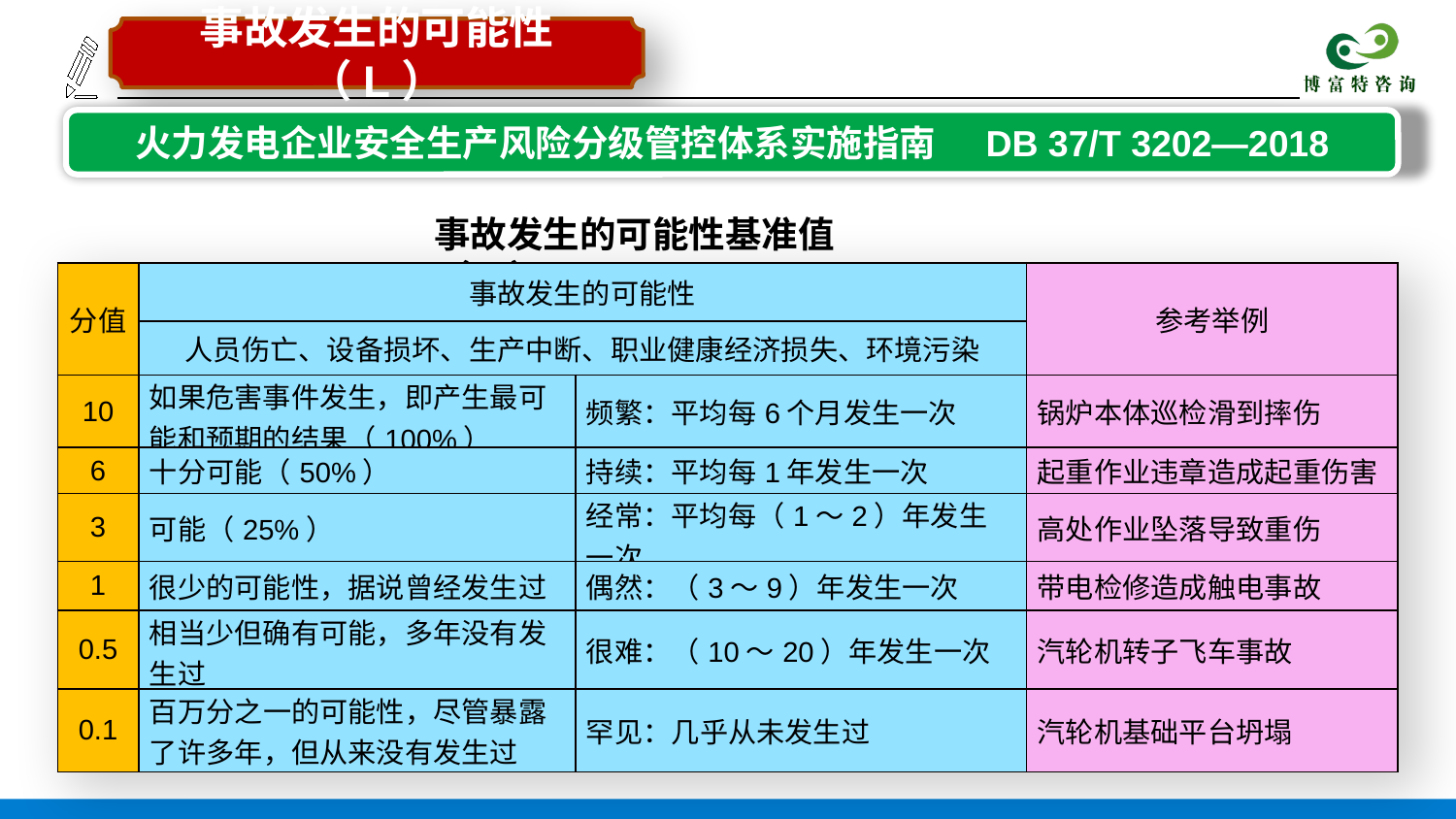

事故发生的可能性（L）

火力发电企业安全生产风险分级管控体系实施指南     DB 37/T 3202—2018
事故发生的可能性基准值（L）
| 分值 | 事故发生的可能性 |  | 参考举例 |
| --- | --- | --- | --- |
|  | 人员伤亡、设备损坏、生产中断、职业健康经济损失、环境污染 |  |  |
| 10 | 如果危害事件发生，即产生最可能和预期的结果（100%） | 频繁：平均每6个月发生一次 | 锅炉本体巡检滑到摔伤 |
| 6 | 十分可能（50%） | 持续：平均每1年发生一次 | 起重作业违章造成起重伤害 |
| 3 | 可能（25%） | 经常：平均每（1～2）年发生一次 | 高处作业坠落导致重伤 |
| 1 | 很少的可能性，据说曾经发生过 | 偶然：（3～9）年发生一次 | 带电检修造成触电事故 |
| 0.5 | 相当少但确有可能，多年没有发生过 | 很难：（10～20）年发生一次 | 汽轮机转子飞车事故 |
| 0.1 | 百万分之一的可能性，尽管暴露了许多年，但从来没有发生过 | 罕见：几乎从未发生过 | 汽轮机基础平台坍塌 |